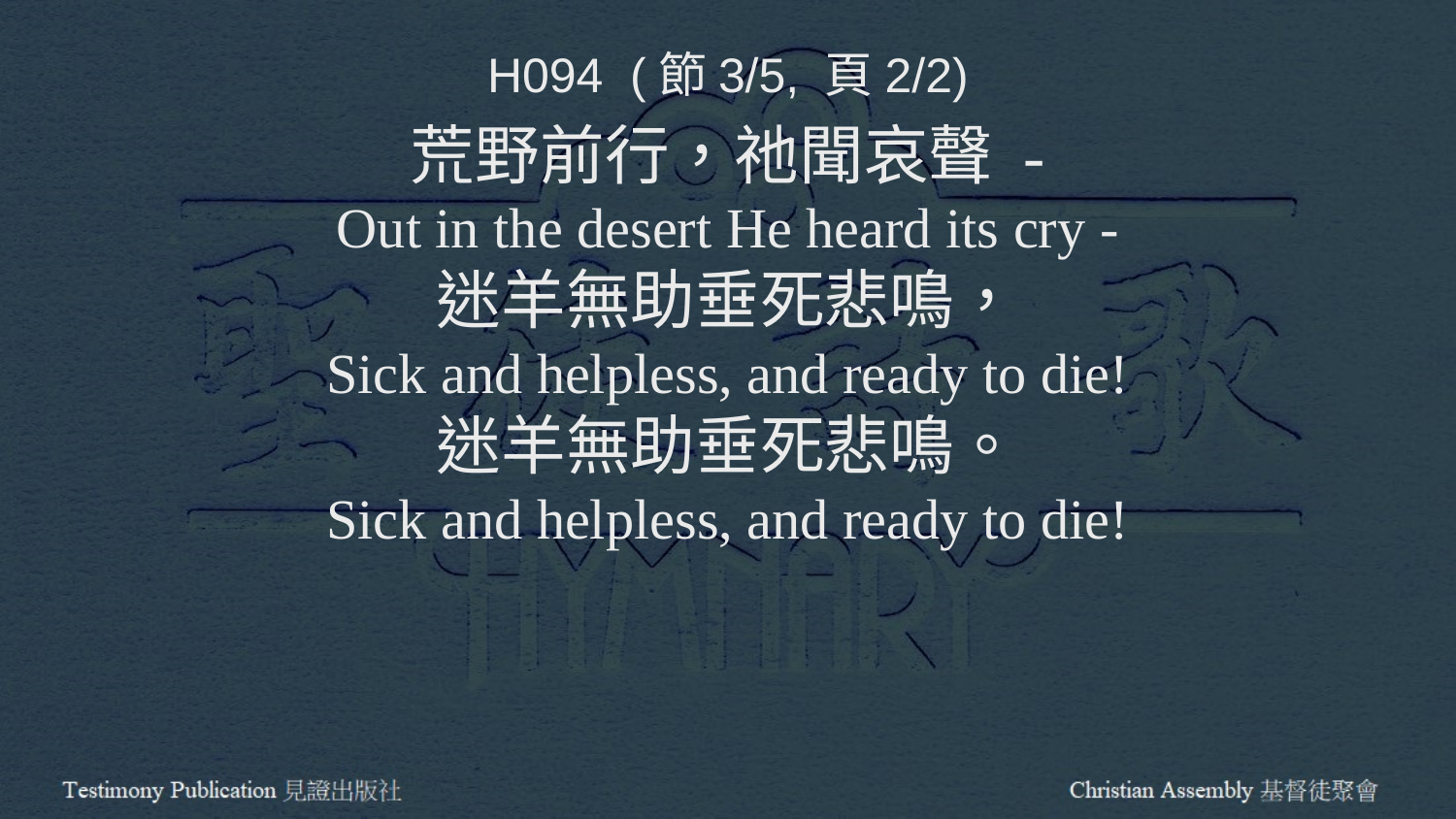

H094  (節3/5, 頁2/2)
荒野前行，祂聞哀聲 -
Out in the desert He heard its cry -
迷羊無助垂死悲鳴，
Sick and helpless, and ready to die!
迷羊無助垂死悲鳴。
Sick and helpless, and ready to die!